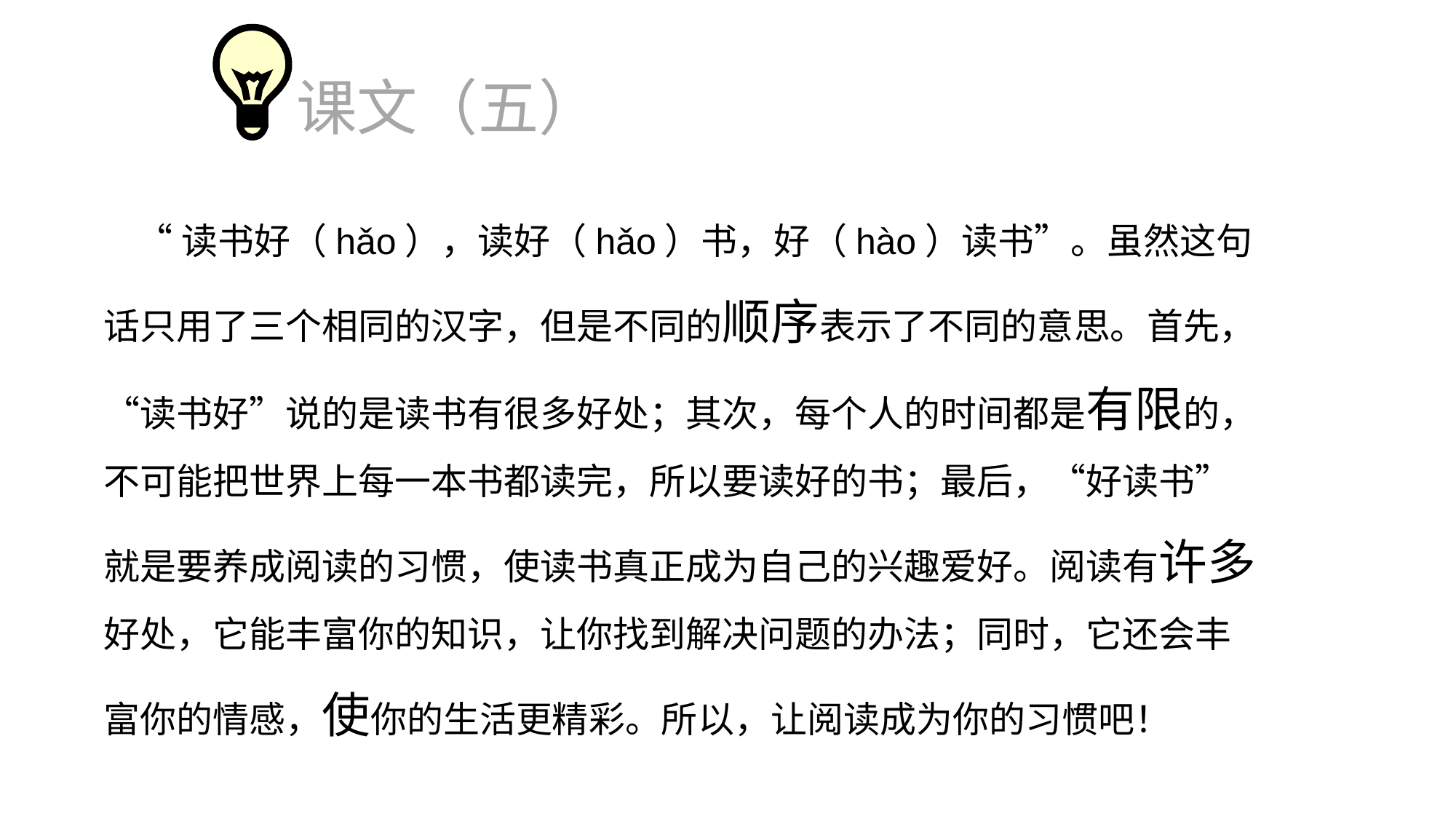

课文（五）
    “读书好（hǎo），读好（hǎo）书，好（hào）读书”。虽然这句话只用了三个相同的汉字，但是不同的顺序表示了不同的意思。首先，“读书好”说的是读书有很多好处；其次，每个人的时间都是有限的，不可能把世界上每一本书都读完，所以要读好的书；最后，“好读书”就是要养成阅读的习惯，使读书真正成为自己的兴趣爱好。阅读有许多好处，它能丰富你的知识，让你找到解决问题的办法；同时，它还会丰富你的情感，使你的生活更精彩。所以，让阅读成为你的习惯吧！